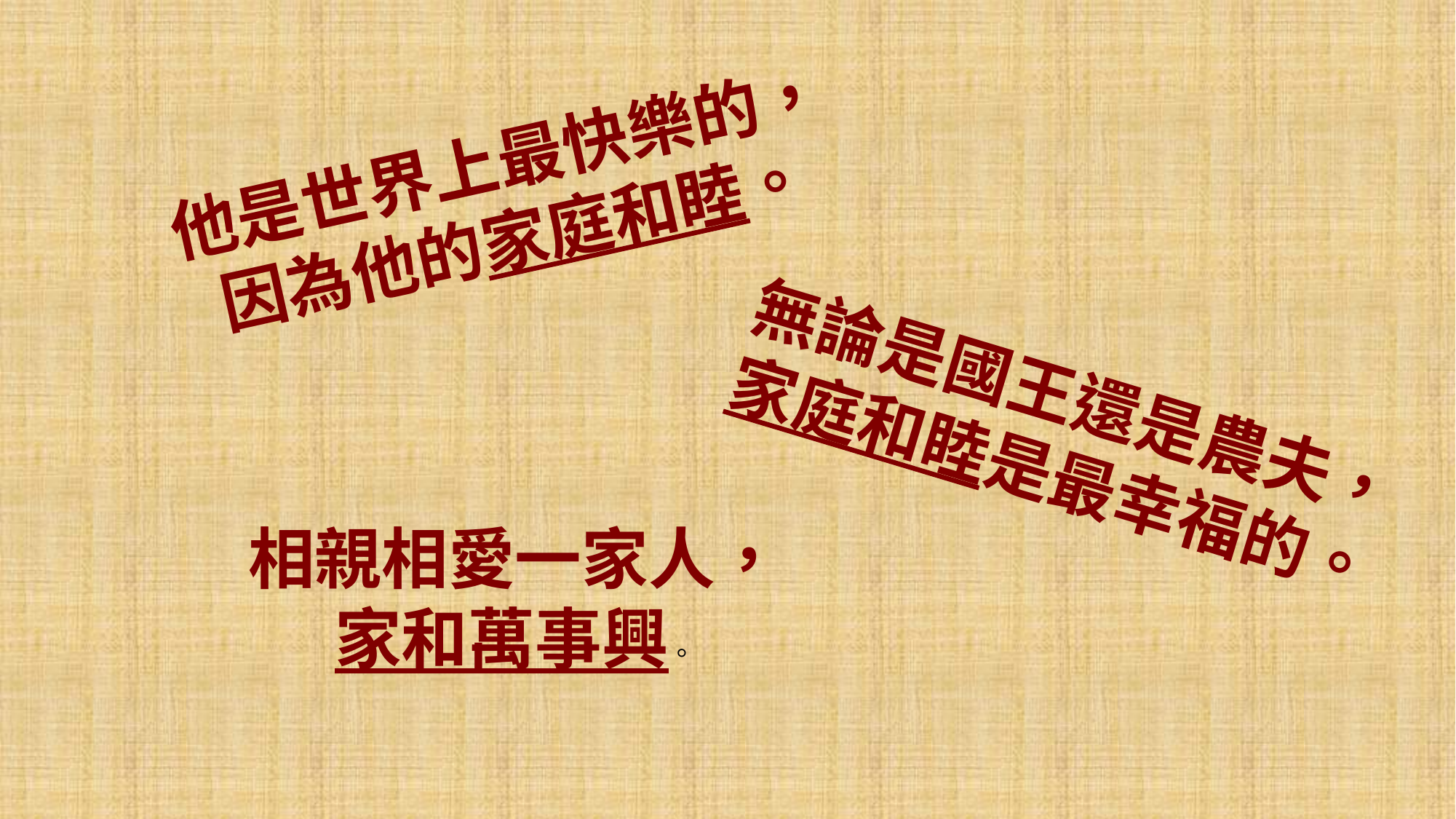

他是世界上最快樂的，
因為他的家庭和睦。
無論是國王還是農夫，
家庭和睦是最幸福的。
相親相愛一家人，
家和萬事興。